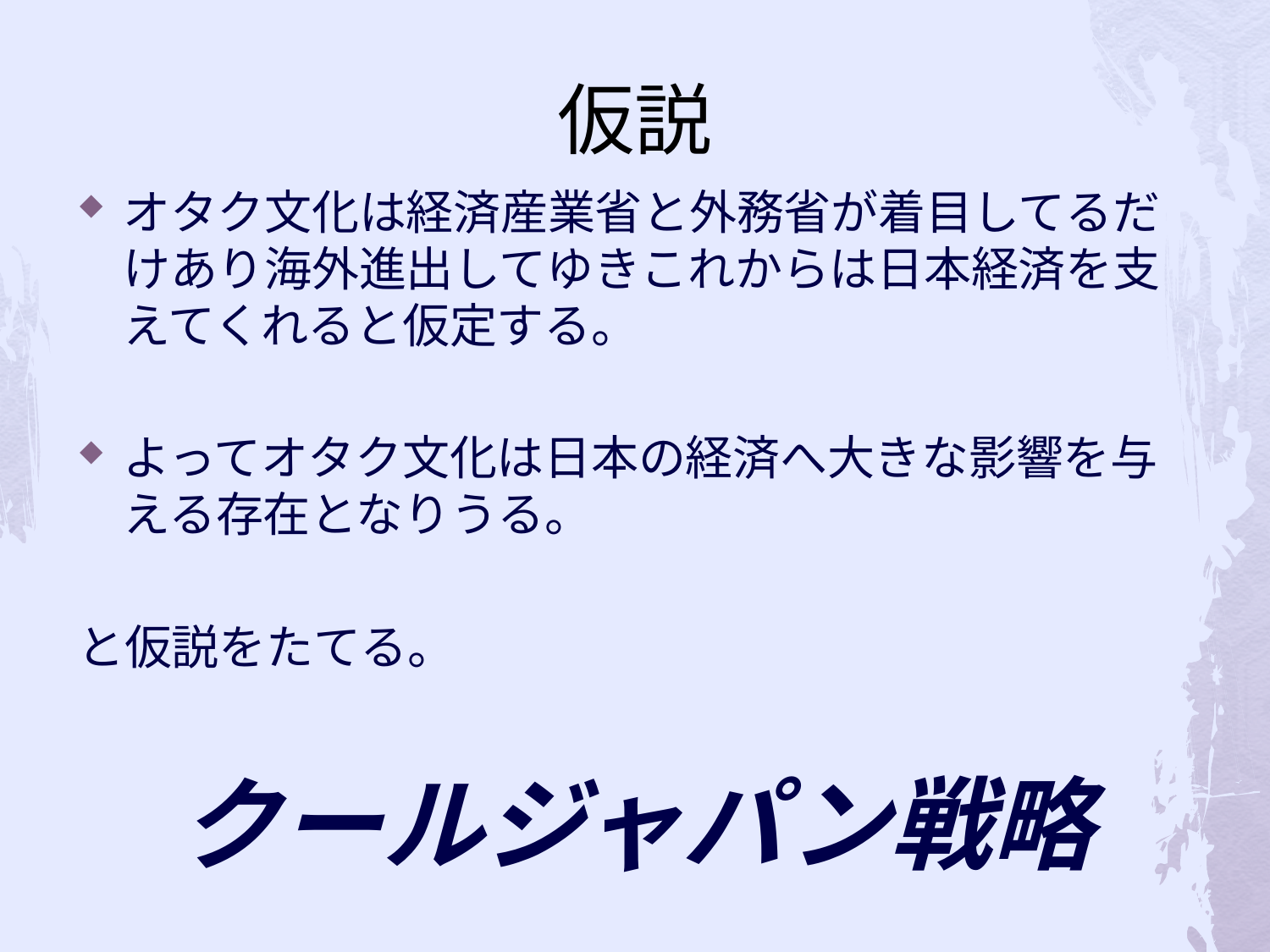

# 仮説
オタク文化は経済産業省と外務省が着目してるだけあり海外進出してゆきこれからは日本経済を支えてくれると仮定する。

よってオタク文化は日本の経済へ大きな影響を与える存在となりうる。

と仮説をたてる。

クールジャパン戦略